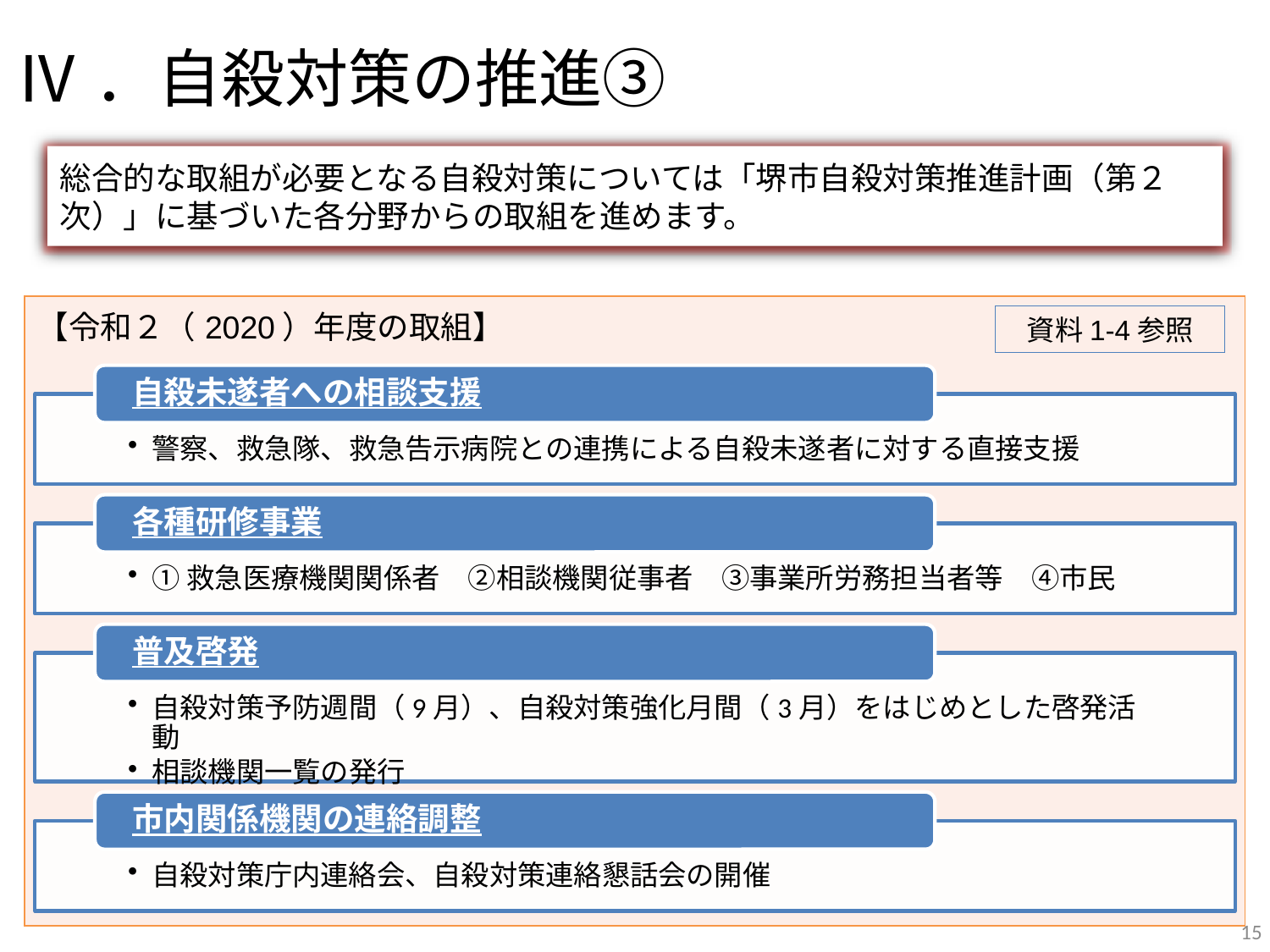

# Ⅳ．自殺対策の推進③
総合的な取組が必要となる自殺対策については「堺市自殺対策推進計画（第２次）」に基づいた各分野からの取組を進めます。
| 【令和２（2020）年度の取組】 |
| --- |
資料1-4参照
警察、救急隊、救急告示病院との連携による自殺未遂者に対する直接支援
自殺未遂者への相談支援
①救急医療機関関係者　②相談機関従事者　③事業所労務担当者等　④市民
各種研修事業
自殺対策予防週間（9月）、自殺対策強化月間（3月）をはじめとした啓発活動
相談機関一覧の発行
普及啓発
自殺対策庁内連絡会、自殺対策連絡懇話会の開催
市内関係機関の連絡調整
15